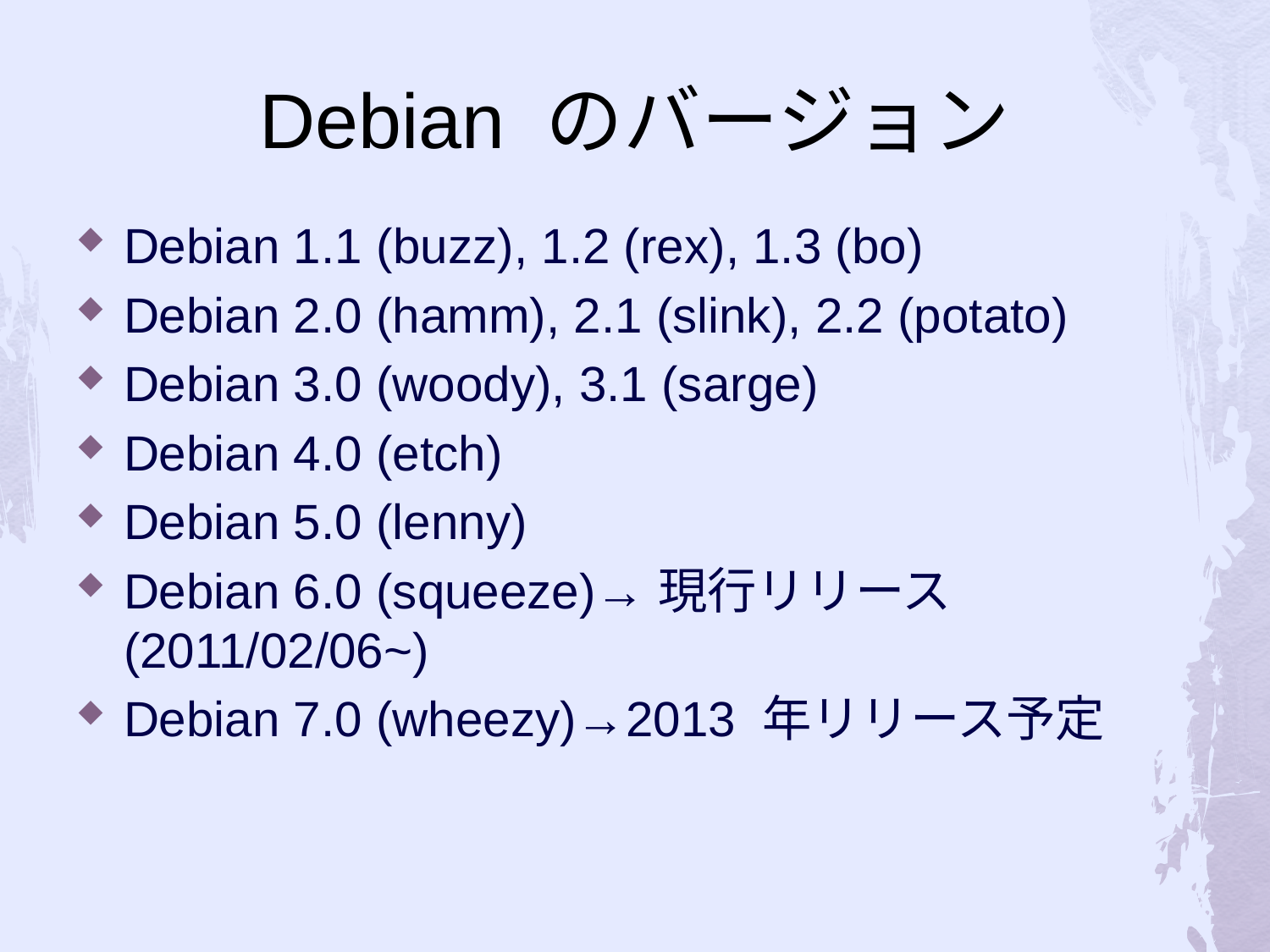

# Debian のバージョン
Debian 1.1 (buzz), 1.2 (rex), 1.3 (bo)
Debian 2.0 (hamm), 2.1 (slink), 2.2 (potato)
Debian 3.0 (woody), 3.1 (sarge)
Debian 4.0 (etch)
Debian 5.0 (lenny)
Debian 6.0 (squeeze)→現行リリース(2011/02/06~)
Debian 7.0 (wheezy)→2013 年リリース予定